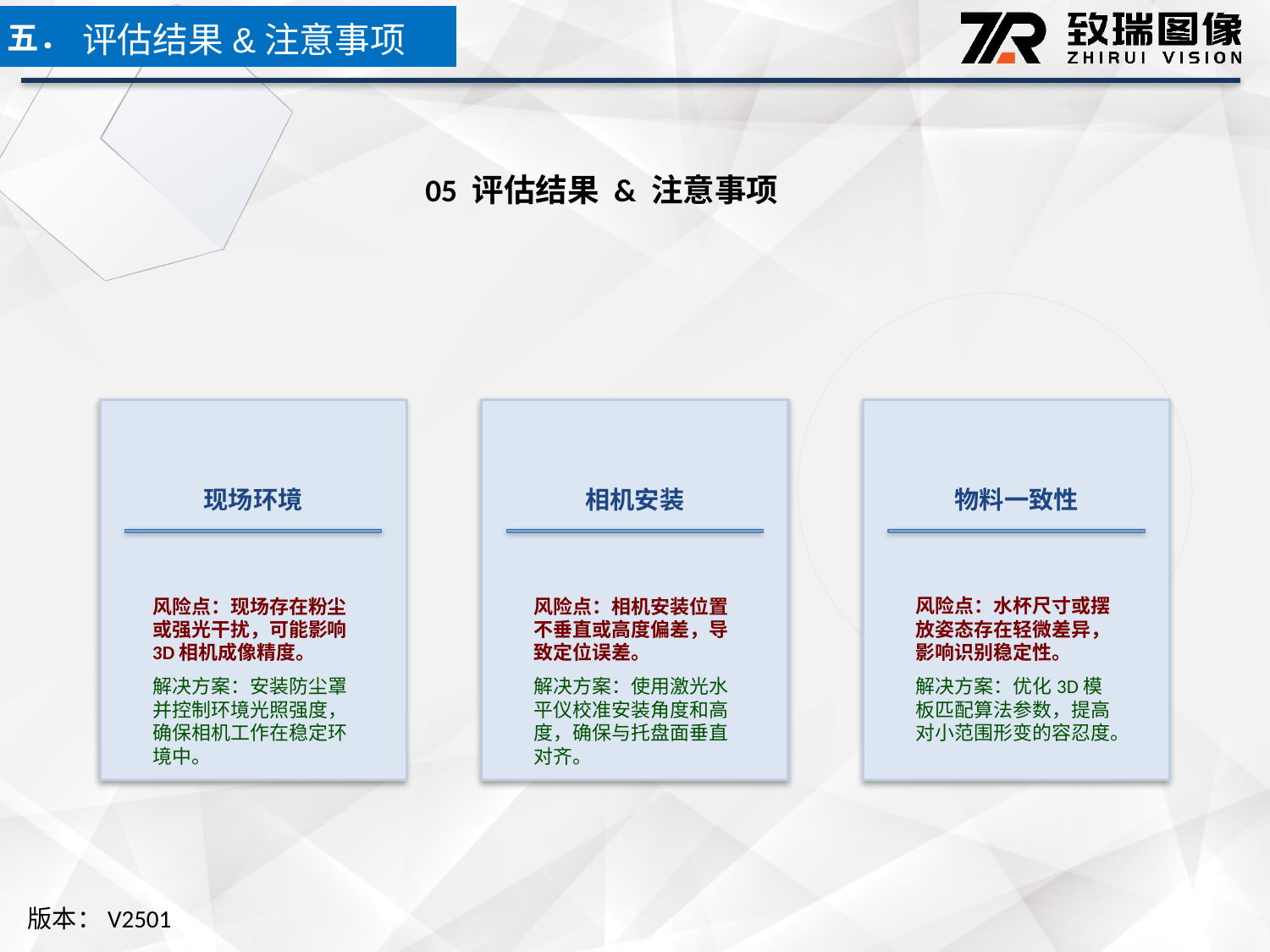

五．
评估结果&注意事项

05 评估结果 & 注意事项

现场环境

相机安装

物料一致性

风险点：现场存在粉尘或强光干扰，可能影响3D相机成像精度。
解决方案：安装防尘罩并控制环境光照强度，确保相机工作在稳定环境中。

风险点：相机安装位置不垂直或高度偏差，导致定位误差。
解决方案：使用激光水平仪校准安装角度和高度，确保与托盘面垂直对齐。

风险点：水杯尺寸或摆放姿态存在轻微差异，影响识别稳定性。
解决方案：优化3D模板匹配算法参数，提高对小范围形变的容忍度。